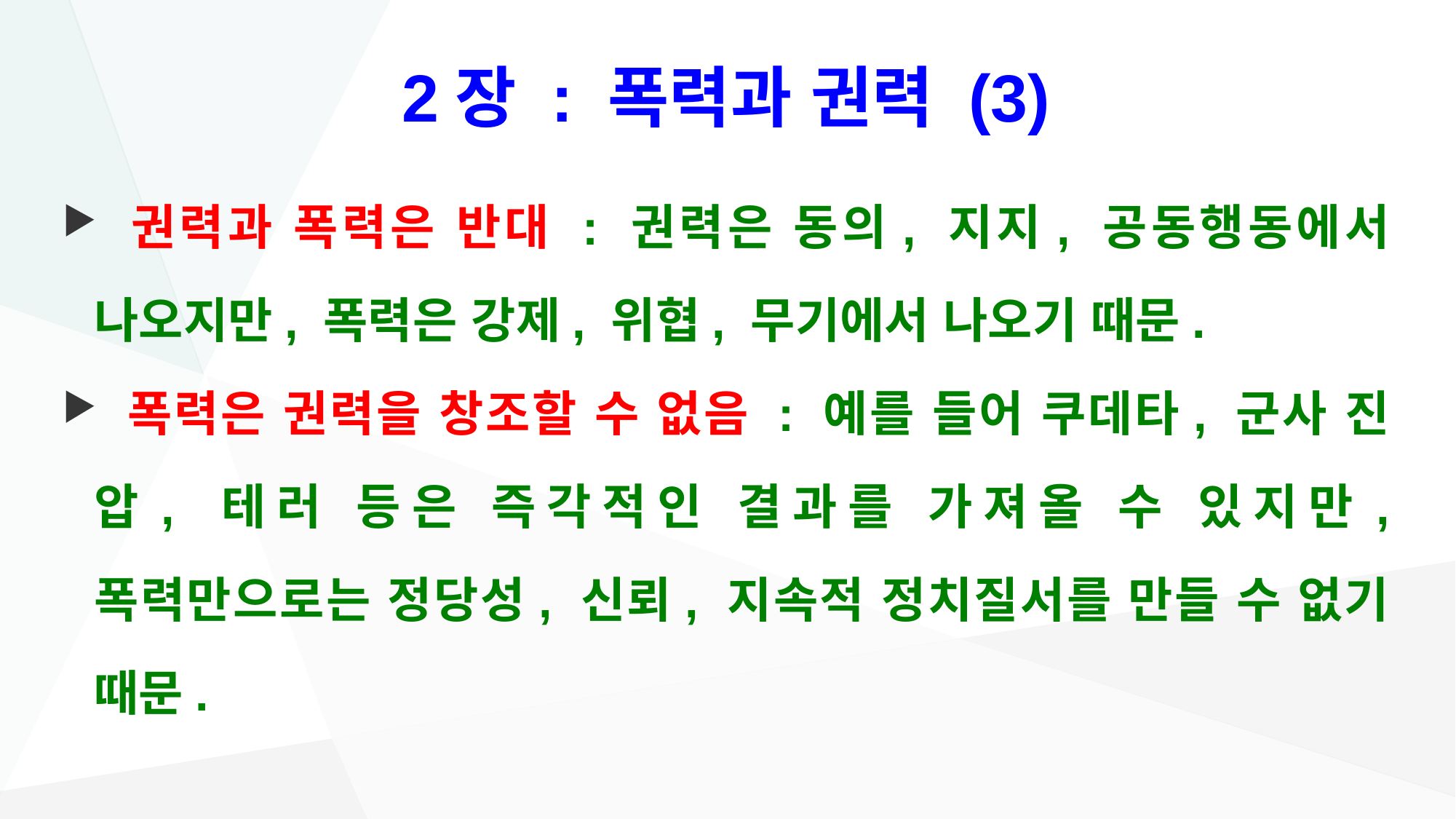

# 2장 : 폭력과 권력 (3)
 권력과 폭력은 반대 : 권력은 동의, 지지, 공동행동에서 나오지만, 폭력은 강제, 위협, 무기에서 나오기 때문.
 폭력은 권력을 창조할 수 없음 : 예를 들어 쿠데타, 군사 진압, 테러 등은 즉각적인 결과를 가져올 수 있지만, 폭력만으로는 정당성, 신뢰, 지속적 정치질서를 만들 수 없기 때문.